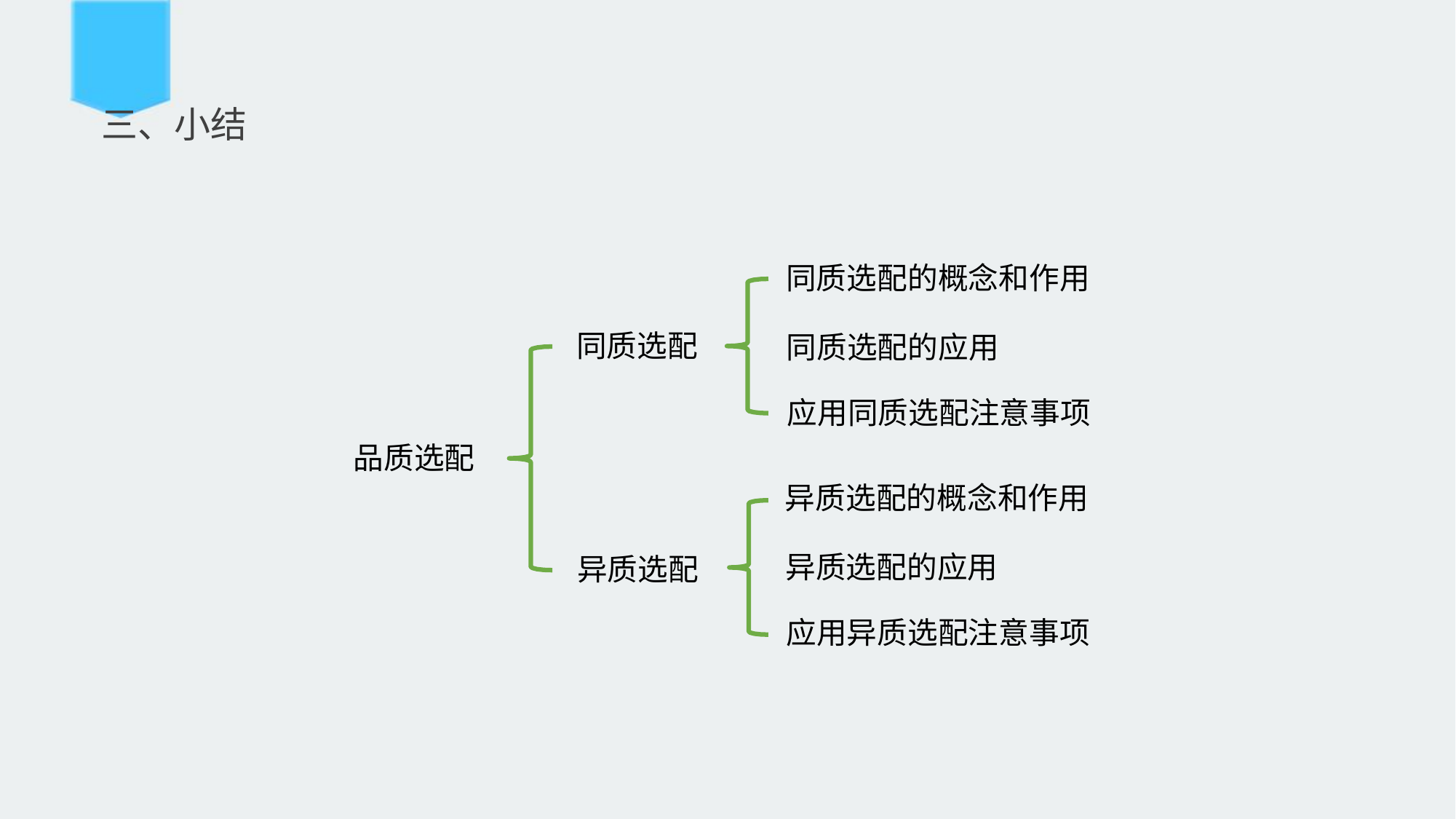

# 三、小结
同质选配的概念和作用
同质选配的应用
应用同质选配注意事项

同质选配

品质选配
异质选配的概念和作用
异质选配的应用
应用异质选配注意事项

异质选配